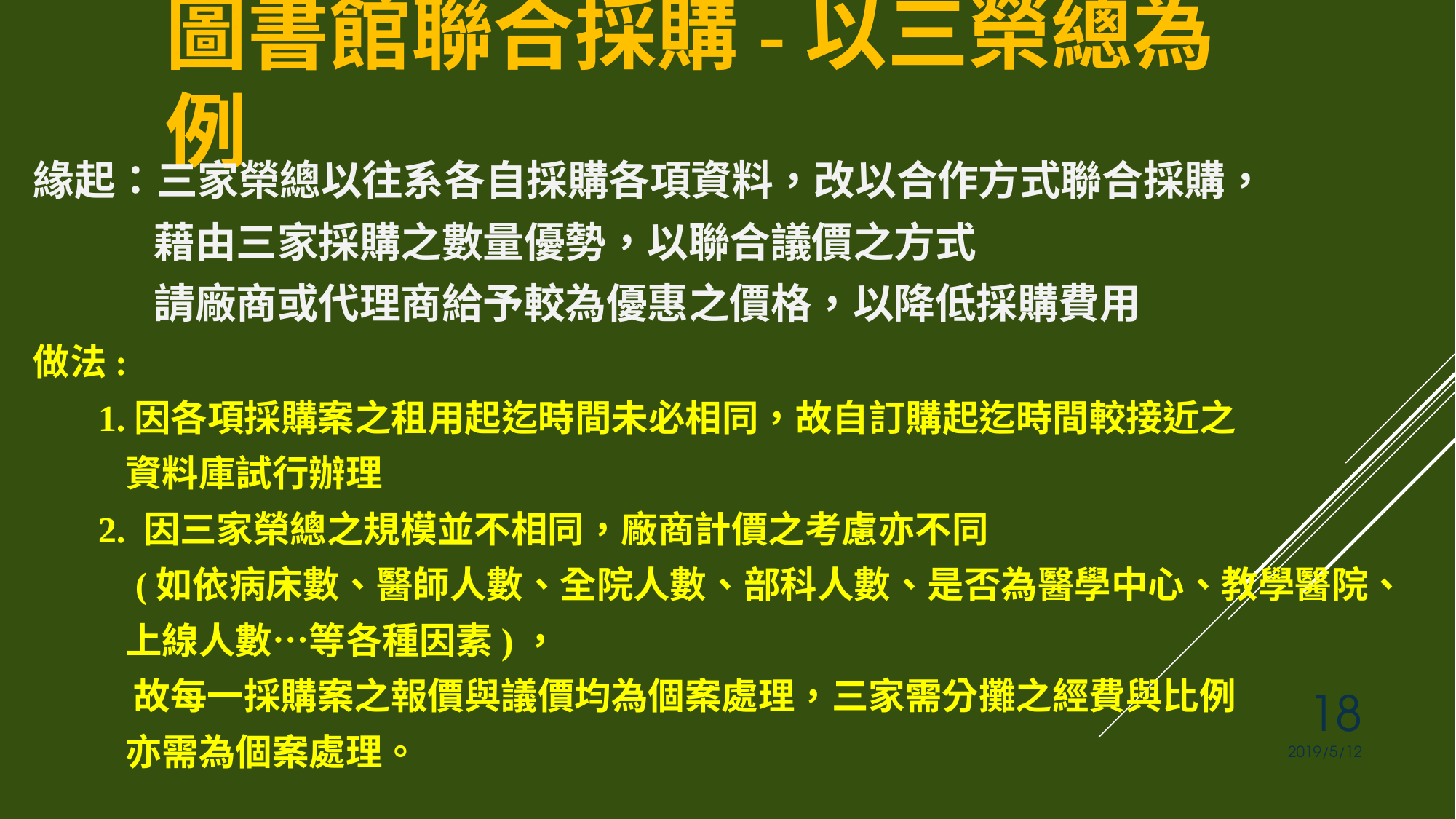

# 圖書館聯合採購-以三榮總為例
緣起：三家榮總以往系各自採購各項資料，改以合作方式聯合採購，
            藉由三家採購之數量優勢，以聯合議價之方式
            請廠商或代理商給予較為優惠之價格，以降低採購費用
做法:
       1.因各項採購案之租用起迄時間未必相同，故自訂購起迄時間較接近之
          資料庫試行辦理
       2. 因三家榮總之規模並不相同，廠商計價之考慮亦不同
           (如依病床數、醫師人數、全院人數、部科人數、是否為醫學中心、教學醫院、
          上線人數…等各種因素)，
           故每一採購案之報價與議價均為個案處理，三家需分攤之經費與比例
          亦需為個案處理。
18
2019/5/12